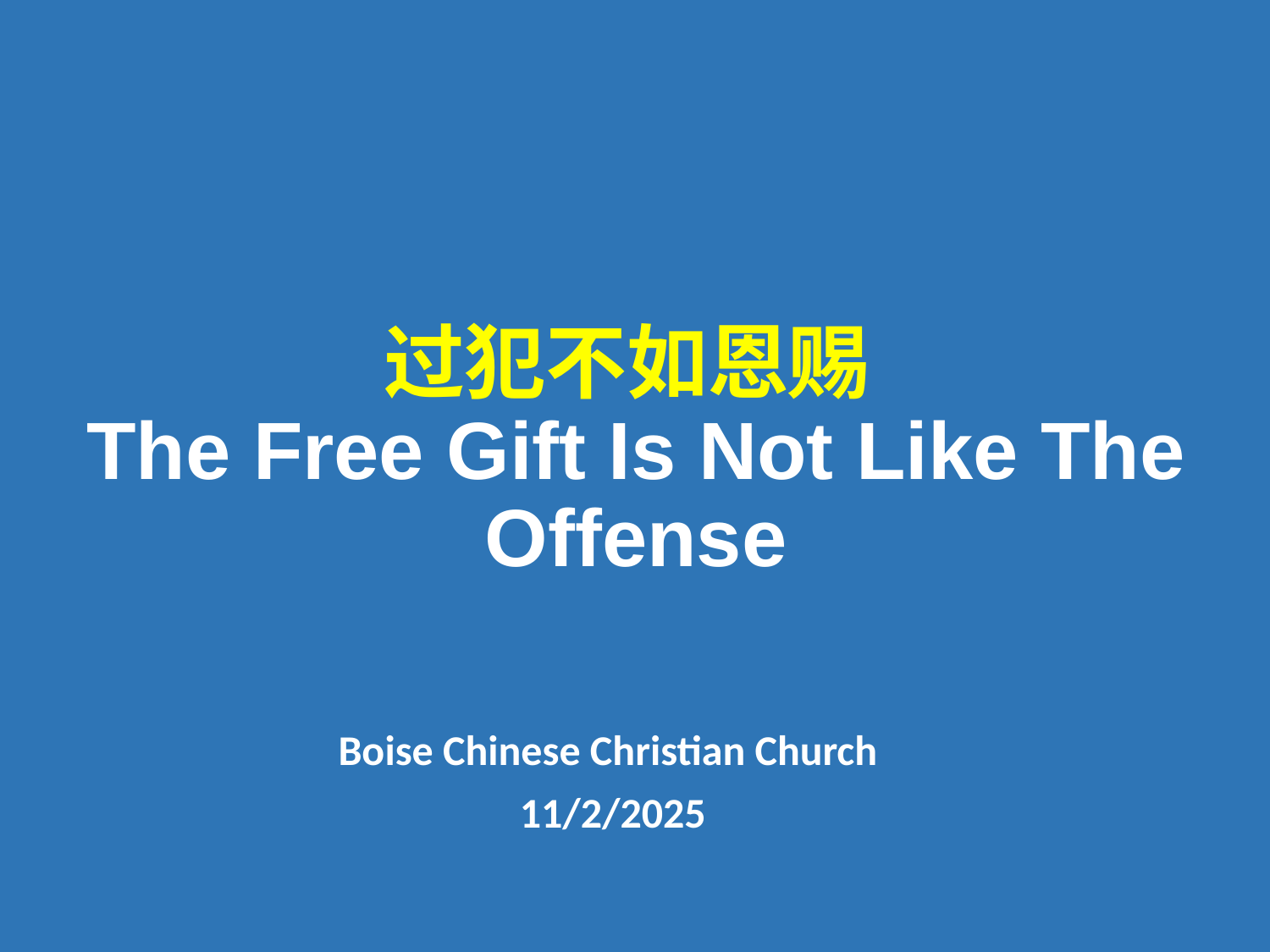

# 过犯不如恩赐 The Free Gift Is Not Like The Offense
Boise Chinese Christian Church
11/2/2025